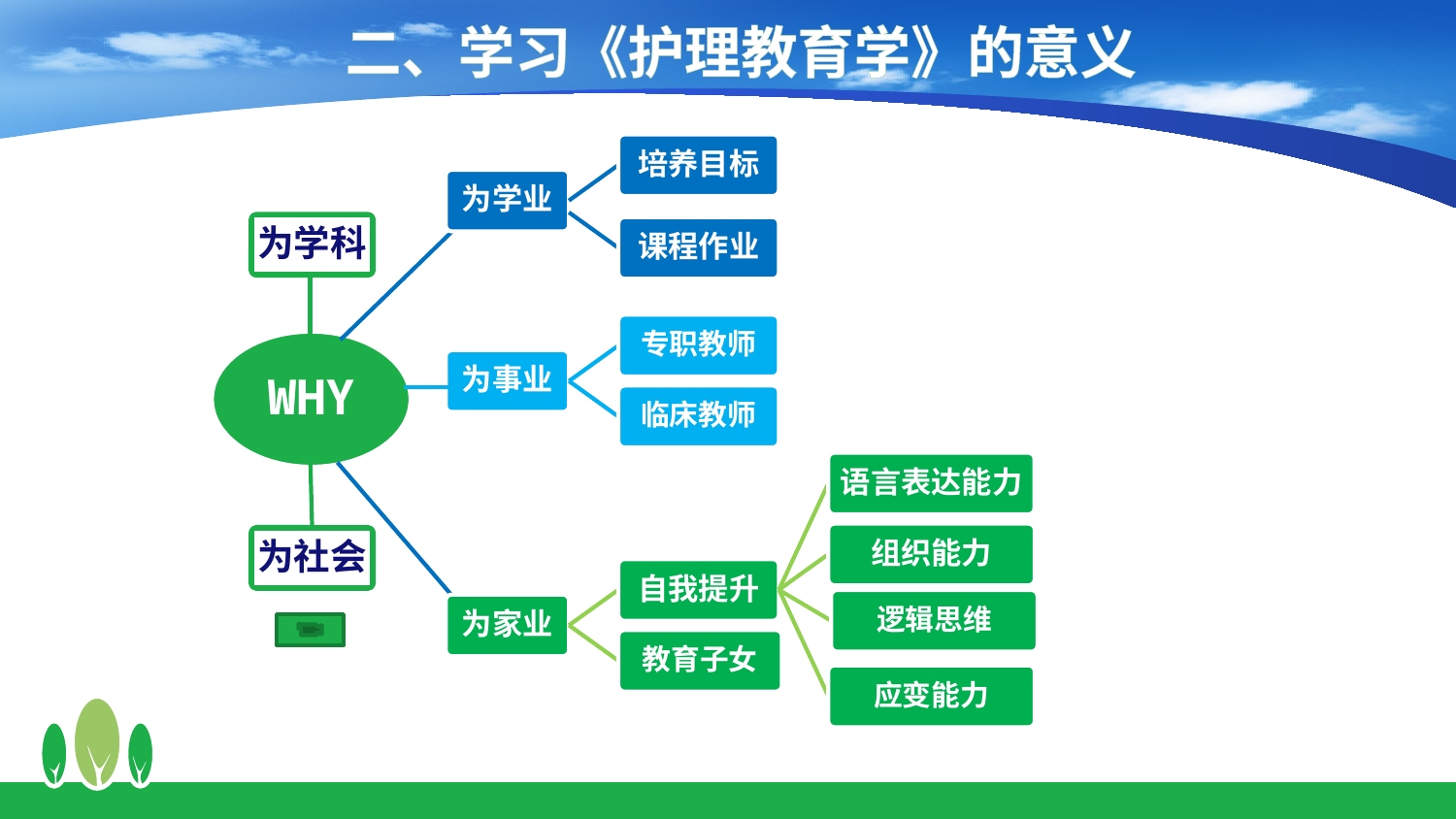

二、学习《护理教育学》的意义
培养目标
为学业

为学科
课程作业

专职教师
WHY
为事业

临床教师

语言表达能力
组织能力

为社会

自我提升

逻辑思维
为家业

教育子女

应变能力